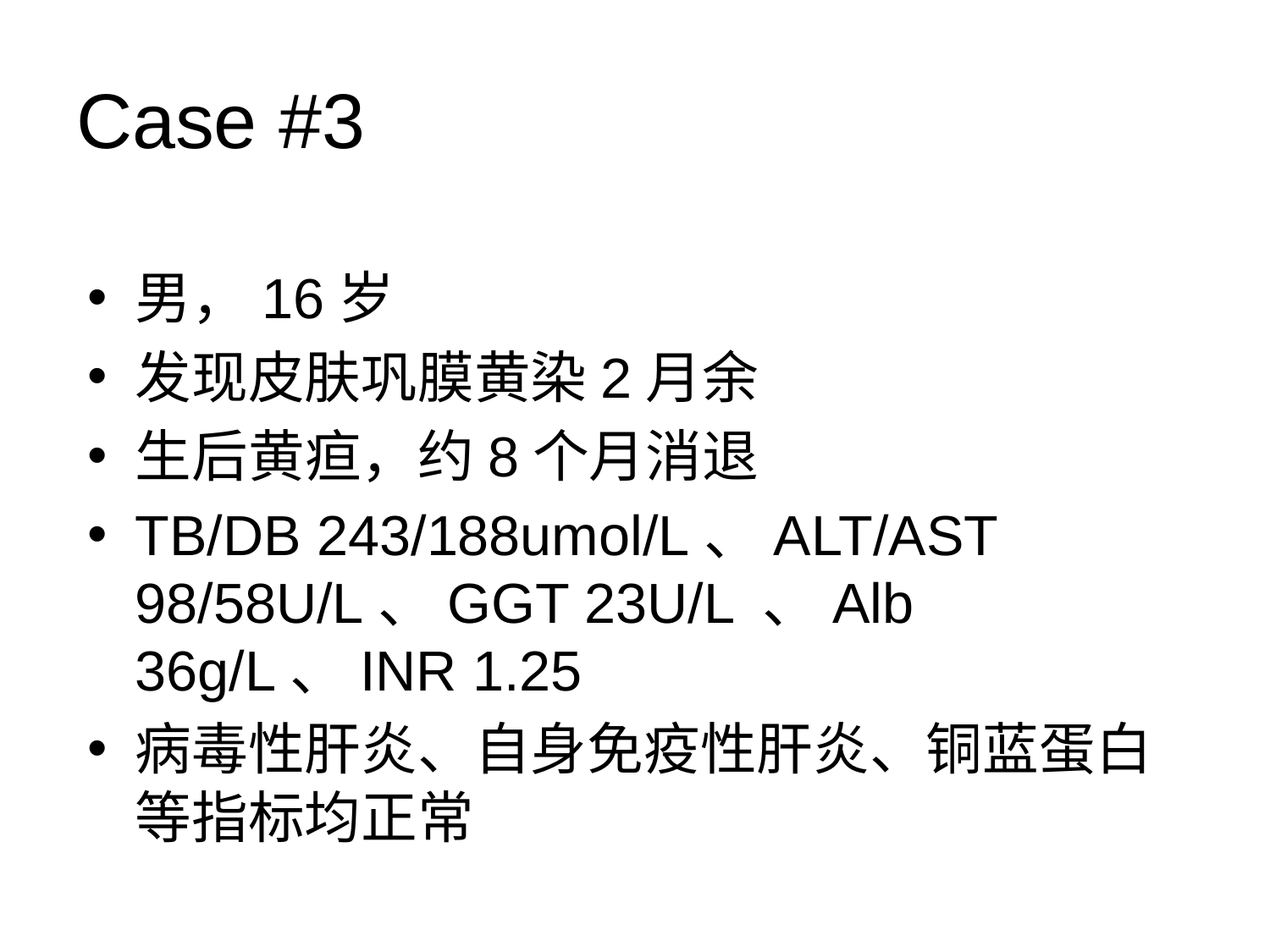

# Case #3
男，16岁
发现皮肤巩膜黄染2月余
生后黄疸，约8个月消退
TB/DB 243/188umol/L、ALT/AST 98/58U/L、GGT 23U/L 、Alb 36g/L、INR 1.25
病毒性肝炎、自身免疫性肝炎、铜蓝蛋白等指标均正常